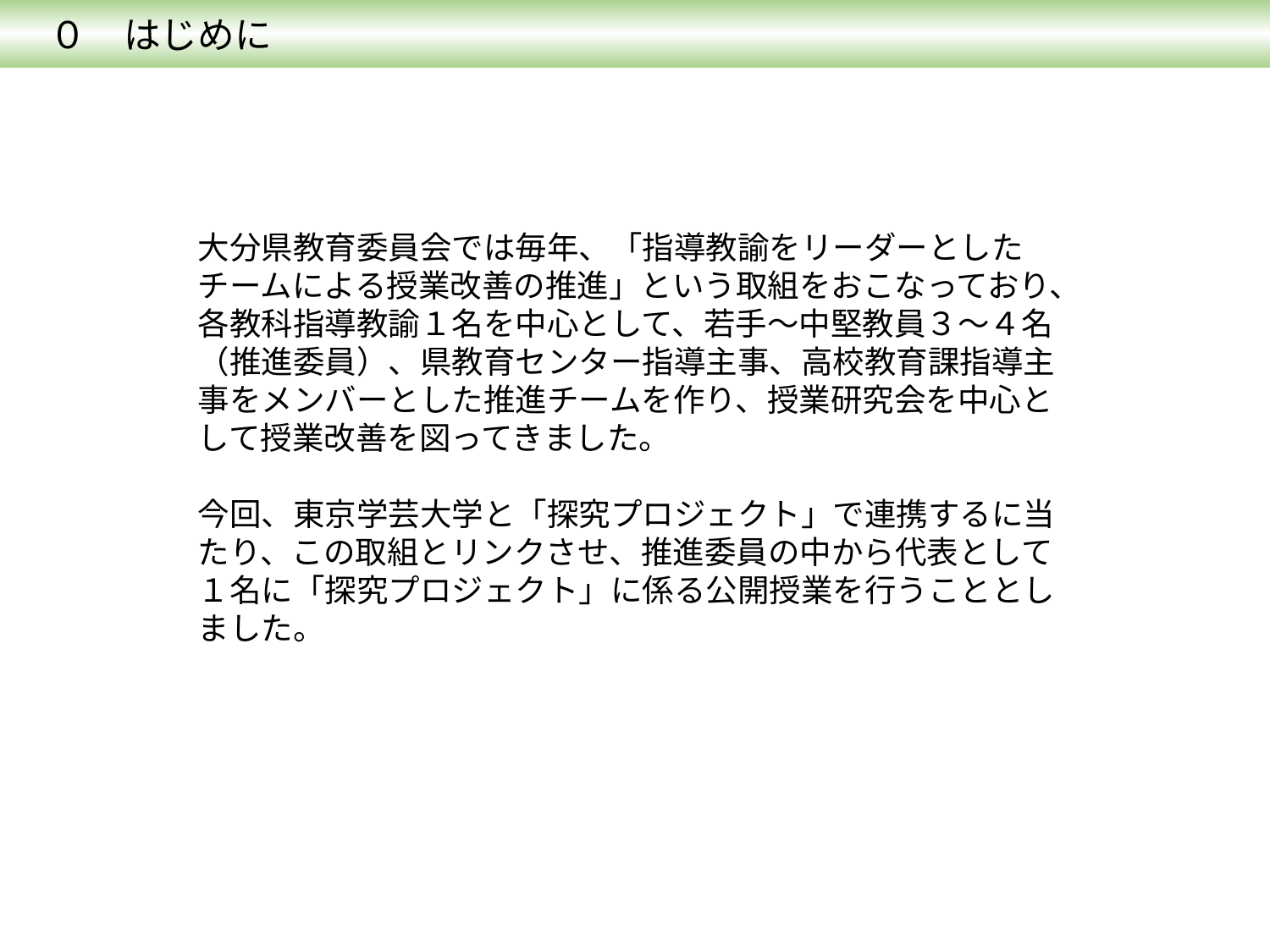

０　はじめに
大分県教育委員会では毎年、「指導教諭をリーダーとしたチームによる授業改善の推進」という取組をおこなっており、各教科指導教諭１名を中心として、若手～中堅教員３～４名（推進委員）、県教育センター指導主事、高校教育課指導主事をメンバーとした推進チームを作り、授業研究会を中心として授業改善を図ってきました。

今回、東京学芸大学と「探究プロジェクト」で連携するに当たり、この取組とリンクさせ、推進委員の中から代表として１名に「探究プロジェクト」に係る公開授業を行うこととしました。